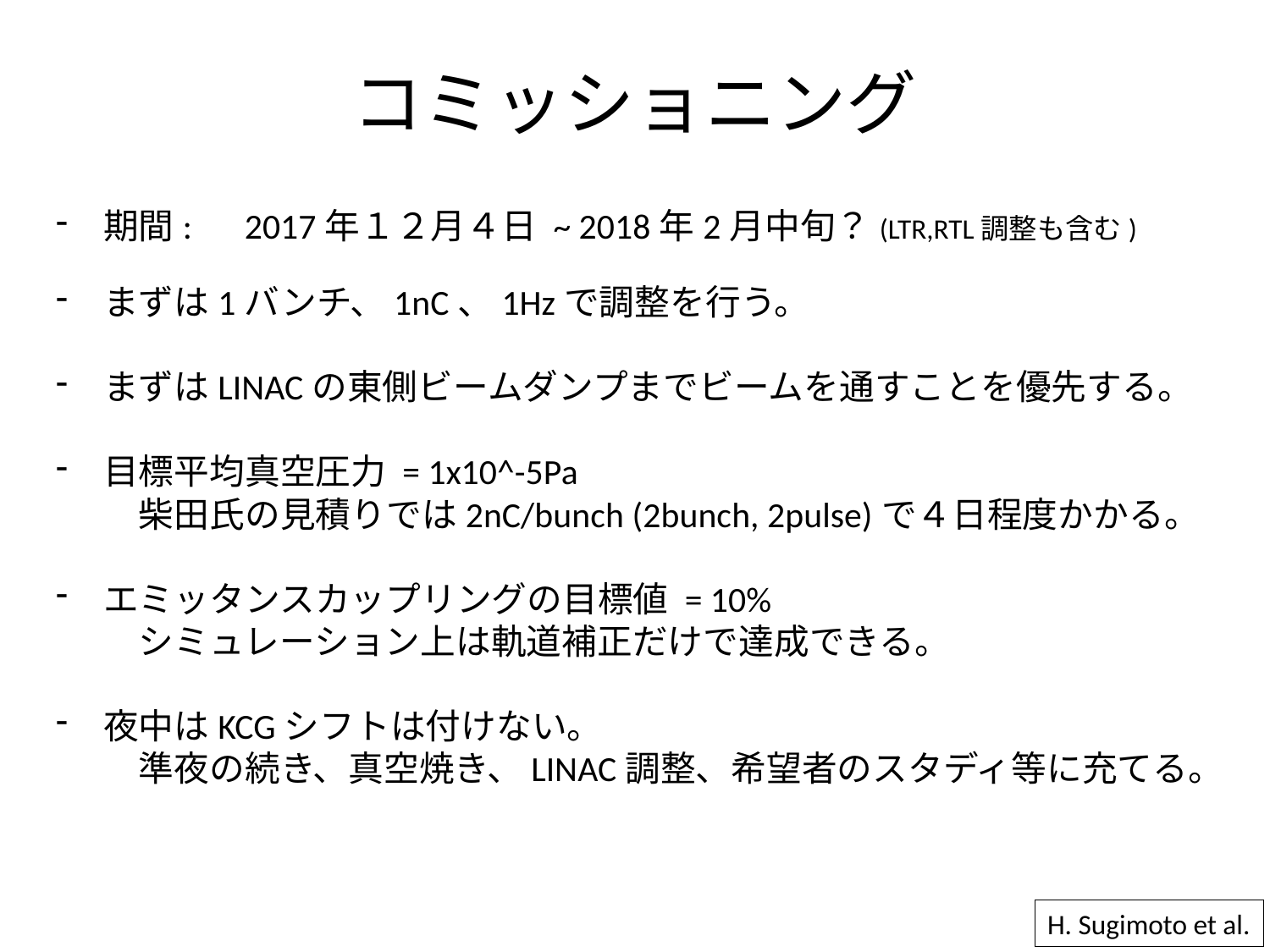

コミッショニング
期間:　2017年１２月４日 ~ 2018年2月中旬？(LTR,RTL調整も含む)

まずは1バンチ、1nC、1Hzで調整を行う。

まずはLINACの東側ビームダンプまでビームを通すことを優先する。
目標平均真空圧力 = 1x10^-5Pa
　柴田氏の見積りでは2nC/bunch (2bunch, 2pulse)で４日程度かかる。
エミッタンスカップリングの目標値 = 10%
　シミュレーション上は軌道補正だけで達成できる。
夜中はKCGシフトは付けない。
　準夜の続き、真空焼き、LINAC調整、希望者のスタディ等に充てる。
H. Sugimoto et al.